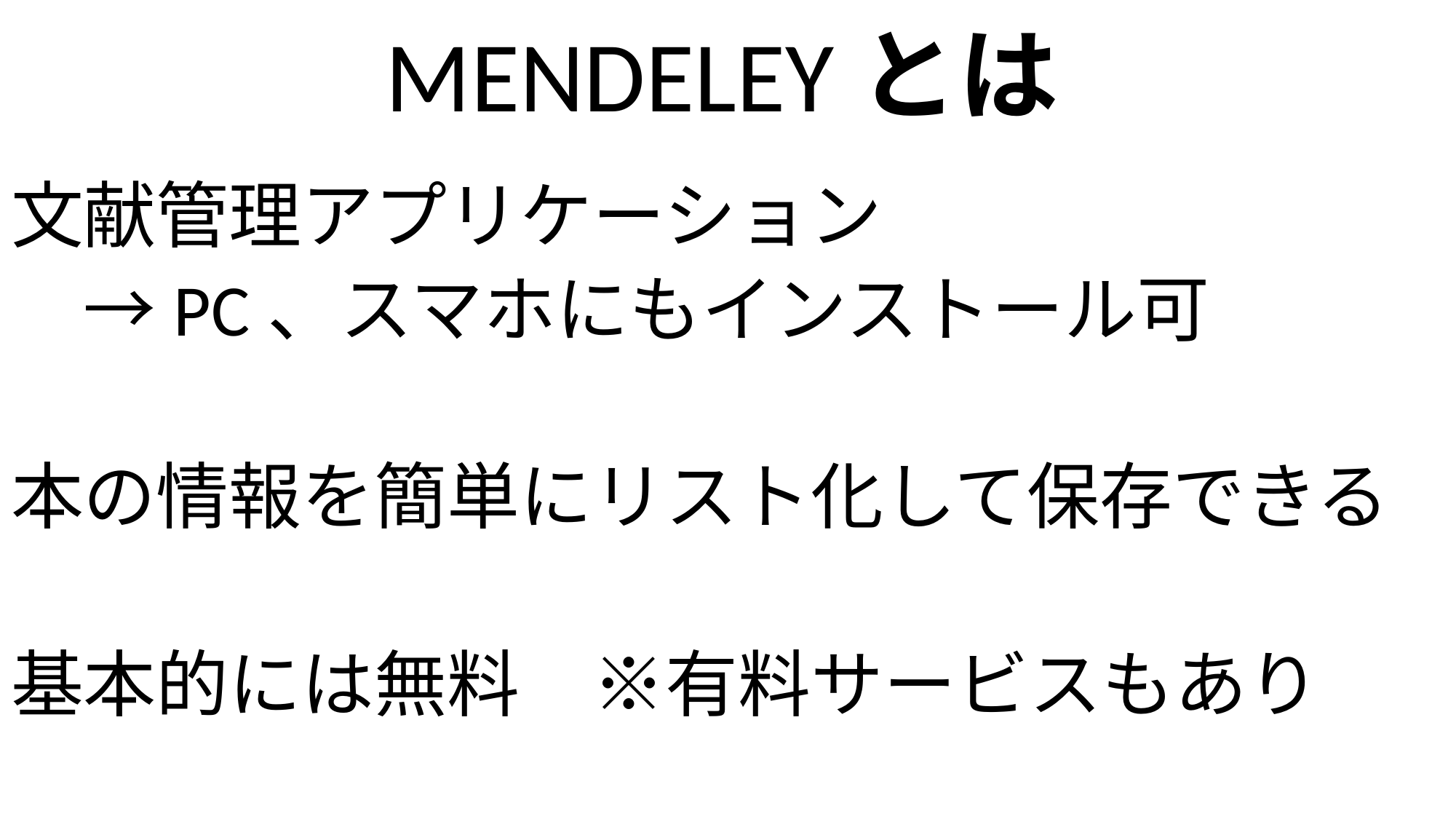

# MENDELEYとは

文献管理アプリケーション
　→PC、スマホにもインストール可

本の情報を簡単にリスト化して保存できる

基本的には無料　※有料サービスもあり